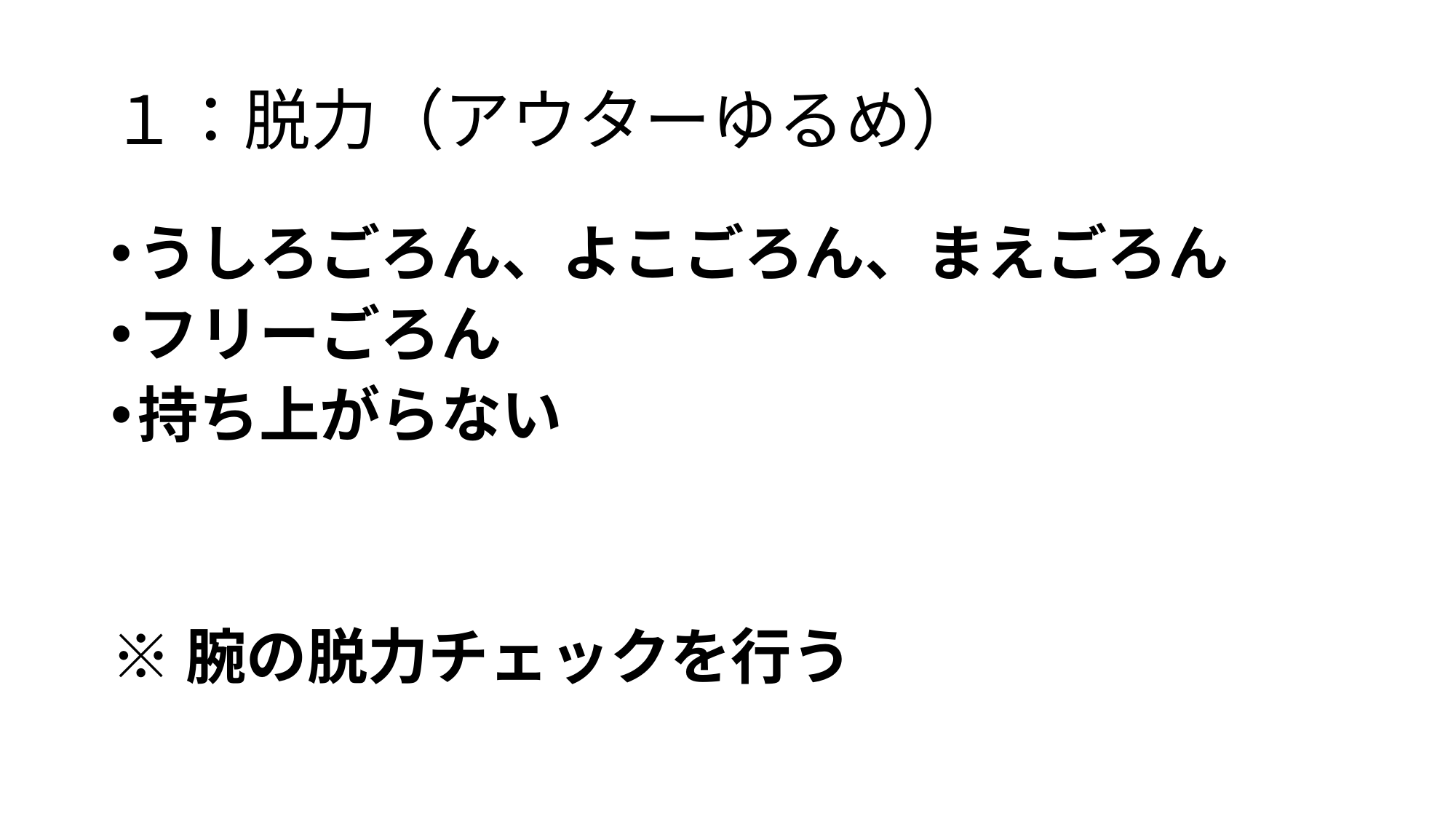

# １：脱力（アウターゆるめ）
うしろごろん、よこごろん、まえごろん
フリーごろん
持ち上がらない

※腕の脱力チェックを行う